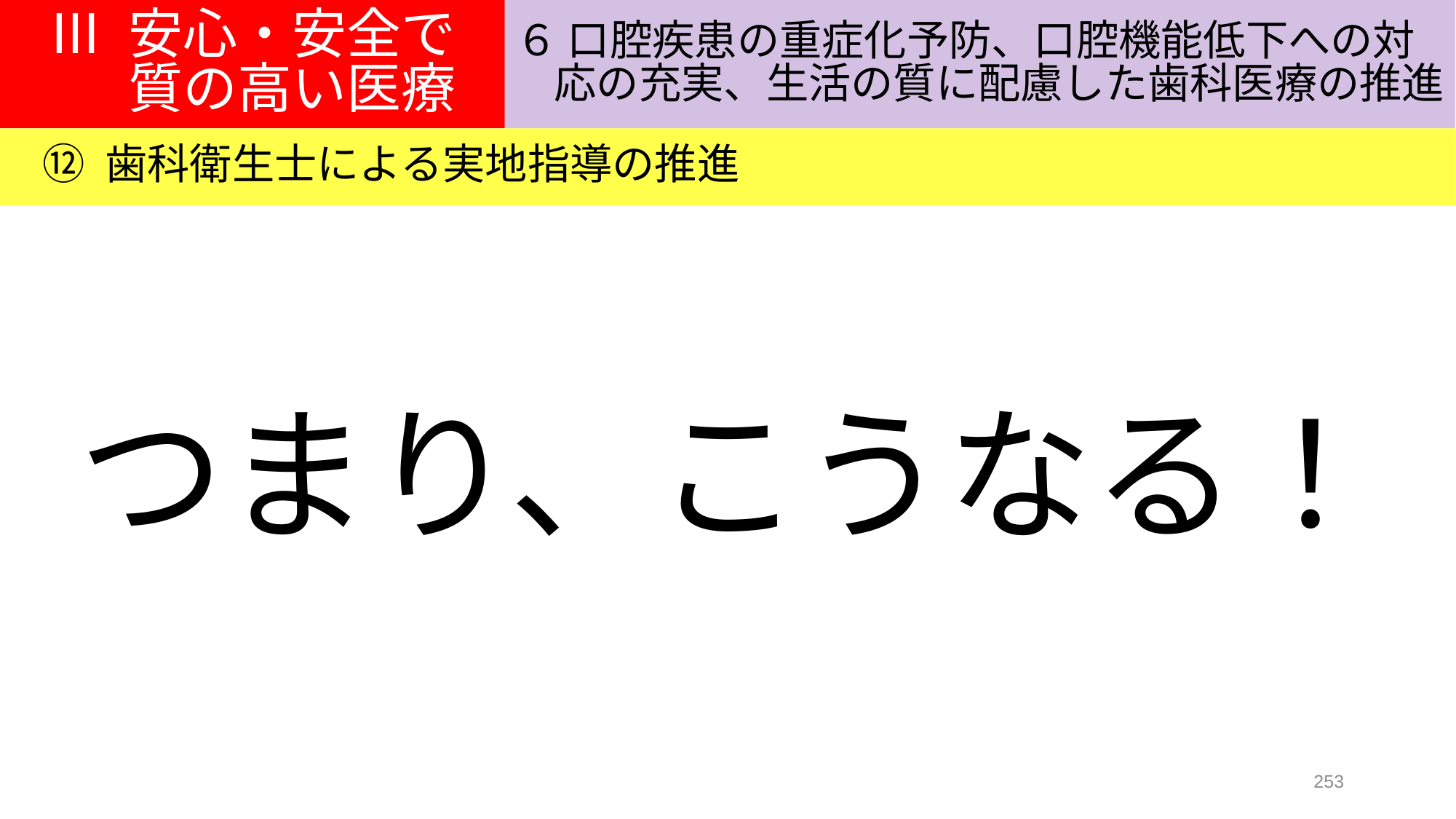

Ⅲ 安心・安全で
質の高い医療
６ 口腔疾患の重症化予防、口腔機能低下への対
応の充実、生活の質に配慮した歯科医療の推進
⑫ 歯科衛生士による実地指導の推進
つまり、こうなる！
253